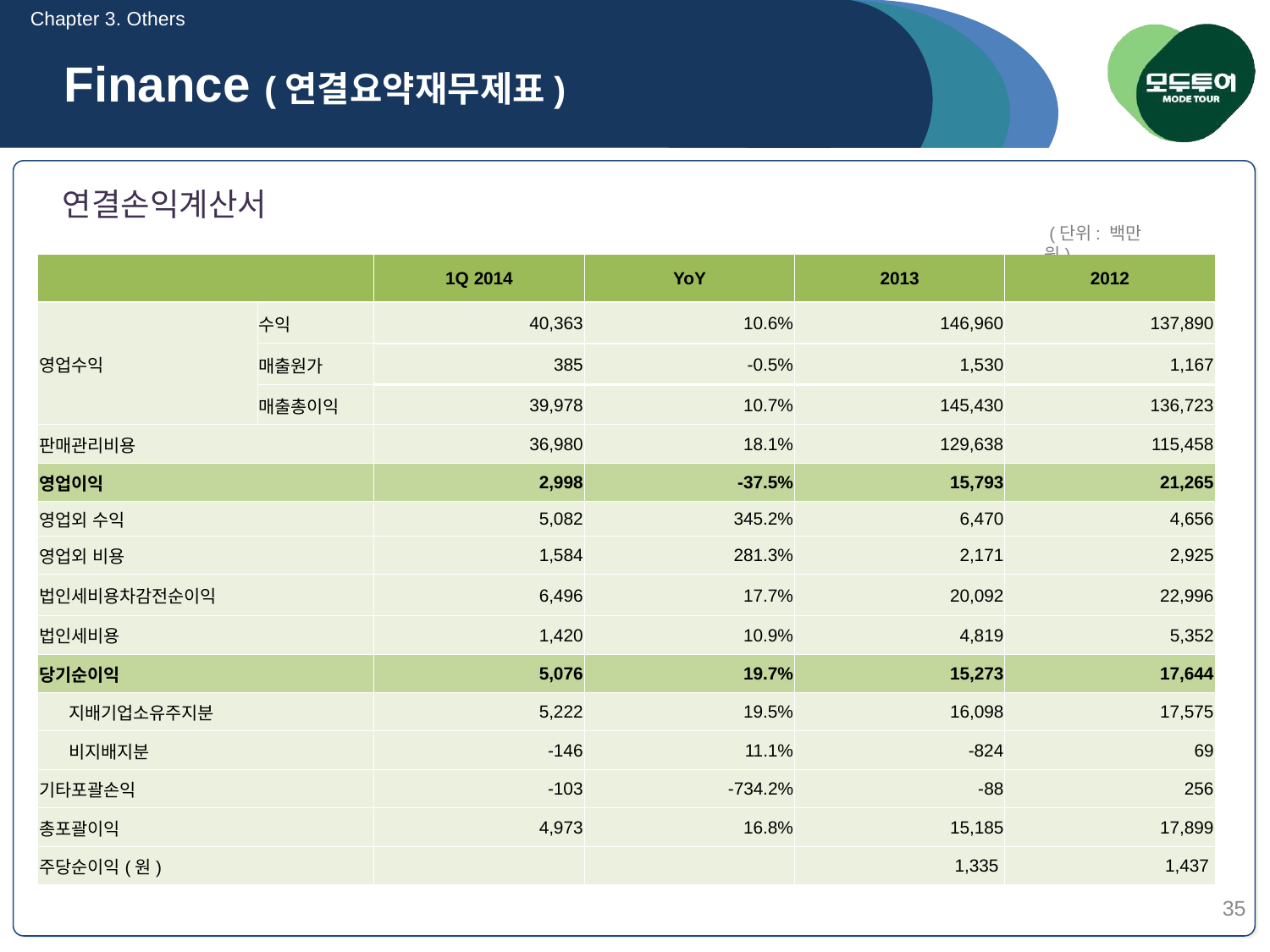

Chapter 3. Others
Finance (연결요약재무제표)

연결손익계산서
 (단위: 백만 원)
|  |  | 1Q 2014 | YoY | 2013 | 2012 |
| --- | --- | --- | --- | --- | --- |
| 영업수익 | 수익 | 40,363 | 10.6% | 146,960 | 137,890 |
|  | 매출원가 | 385 | -0.5% | 1,530 | 1,167 |
|  | 매출총이익 | 39,978 | 10.7% | 145,430 | 136,723 |
| 판매관리비용 |  | 36,980 | 18.1% | 129,638 | 115,458 |
| 영업이익 |  | 2,998 | -37.5% | 15,793 | 21,265 |
| 영업외 수익 |  | 5,082 | 345.2% | 6,470 | 4,656 |
| 영업외 비용 |  | 1,584 | 281.3% | 2,171 | 2,925 |
| 법인세비용차감전순이익 |  | 6,496 | 17.7% | 20,092 | 22,996 |
| 법인세비용 |  | 1,420 | 10.9% | 4,819 | 5,352 |
| 당기순이익 |  | 5,076 | 19.7% | 15,273 | 17,644 |
| 지배기업소유주지분 |  | 5,222 | 19.5% | 16,098 | 17,575 |
| 비지배지분 |  | -146 | 11.1% | -824 | 69 |
| 기타포괄손익 |  | -103 | -734.2% | -88 | 256 |
| 총포괄이익 |  | 4,973 | 16.8% | 15,185 | 17,899 |
| 주당순이익(원) |  |  |  | 1,335 | 1,437 |
35